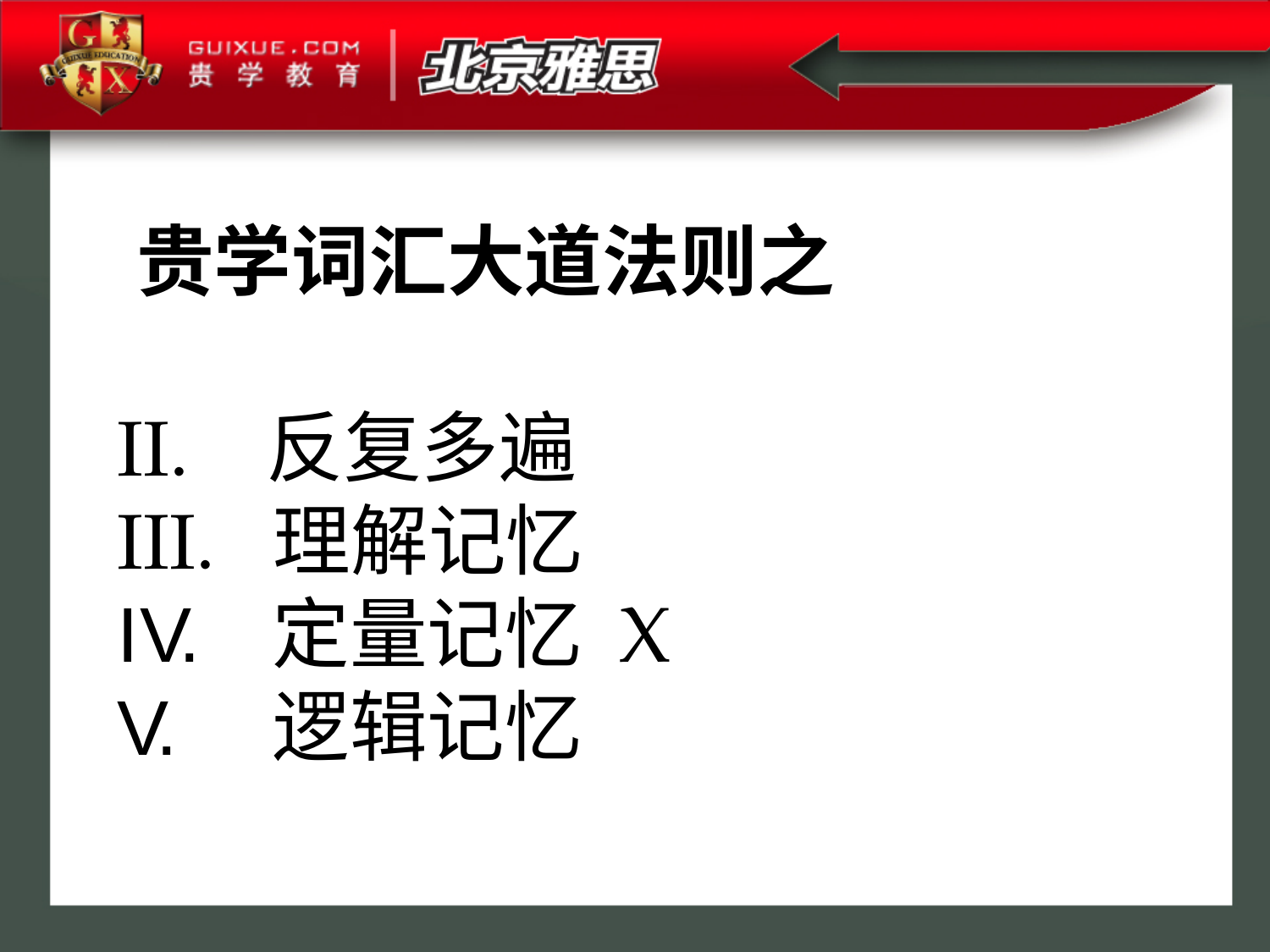

贵学词汇大道法则之

II.   反复多遍
III.  理解记忆
 定量记忆 X
 逻辑记忆